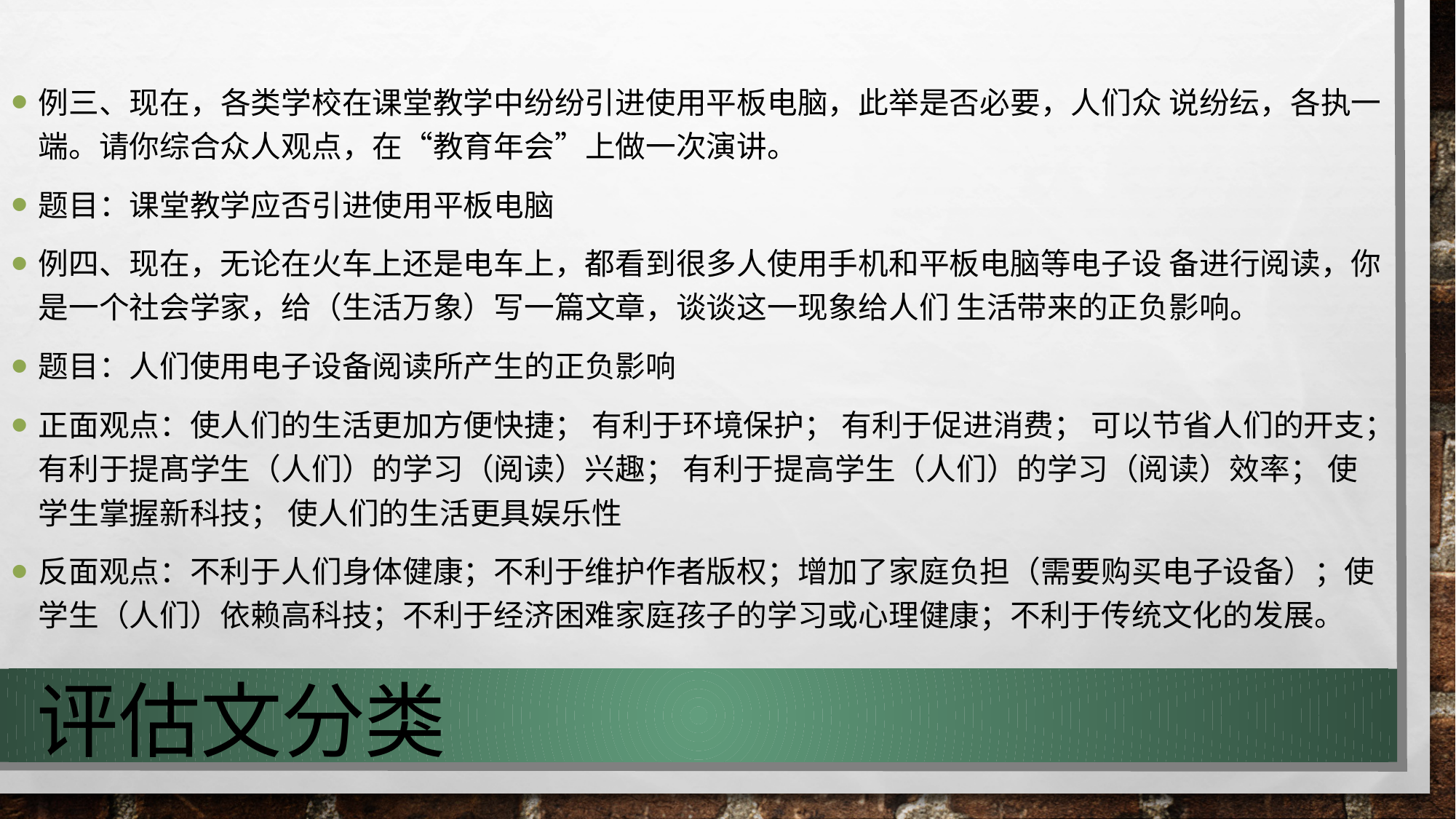

例三、现在，各类学校在课堂教学中纷纷引进使用平板电脑，此举是否必要，人们众 说纷纭，各执一端。请你综合众人观点，在“教育年会”上做一次演讲。
题目：课堂教学应否引进使用平板电脑
例四、现在，无论在火车上还是电车上，都看到很多人使用手机和平板电脑等电子设 备进行阅读，你是一个社会学家，给（生活万象）写一篇文章，谈谈这一现象给人们 生活带来的正负影响。
题目：人们使用电子设备阅读所产生的正负影响
正面观点：使人们的生活更加方便快捷； 有利于环境保护； 有利于促进消费； 可以节省人们的开支；有利于提髙学生（人们）的学习（阅读）兴趣； 有利于提高学生（人们）的学习（阅读）效率； 使学生掌握新科技； 使人们的生活更具娱乐性
反面观点：不利于人们身体健康；不利于维护作者版权；增加了家庭负担（需要购买电子设备）；使学生（人们）依赖高科技；不利于经济困难家庭孩子的学习或心理健康；不利于传统文化的发展。
# 评估文分类